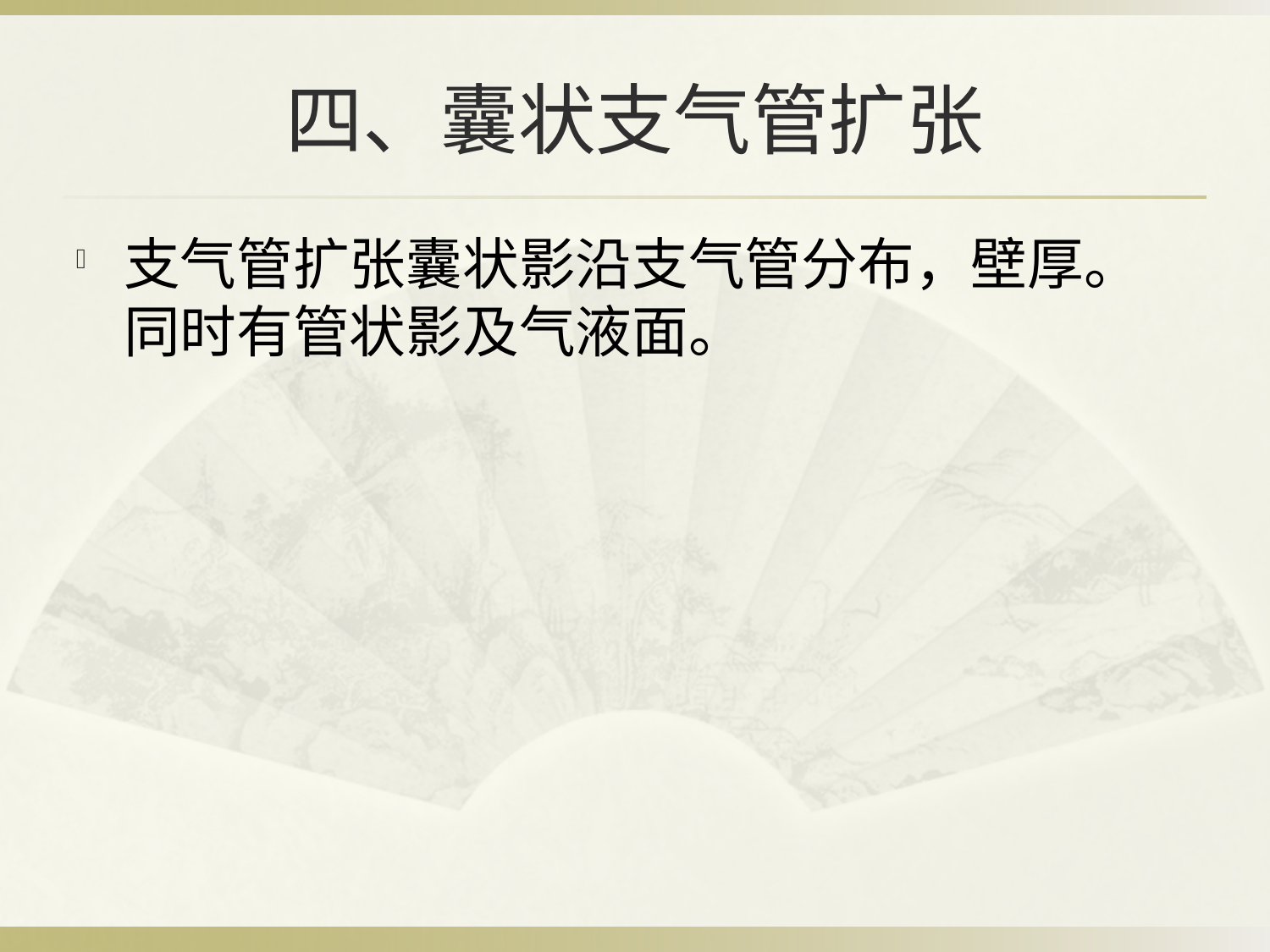

# 四、囊状支气管扩张
支气管扩张囊状影沿支气管分布，壁厚。同时有管状影及气液面。